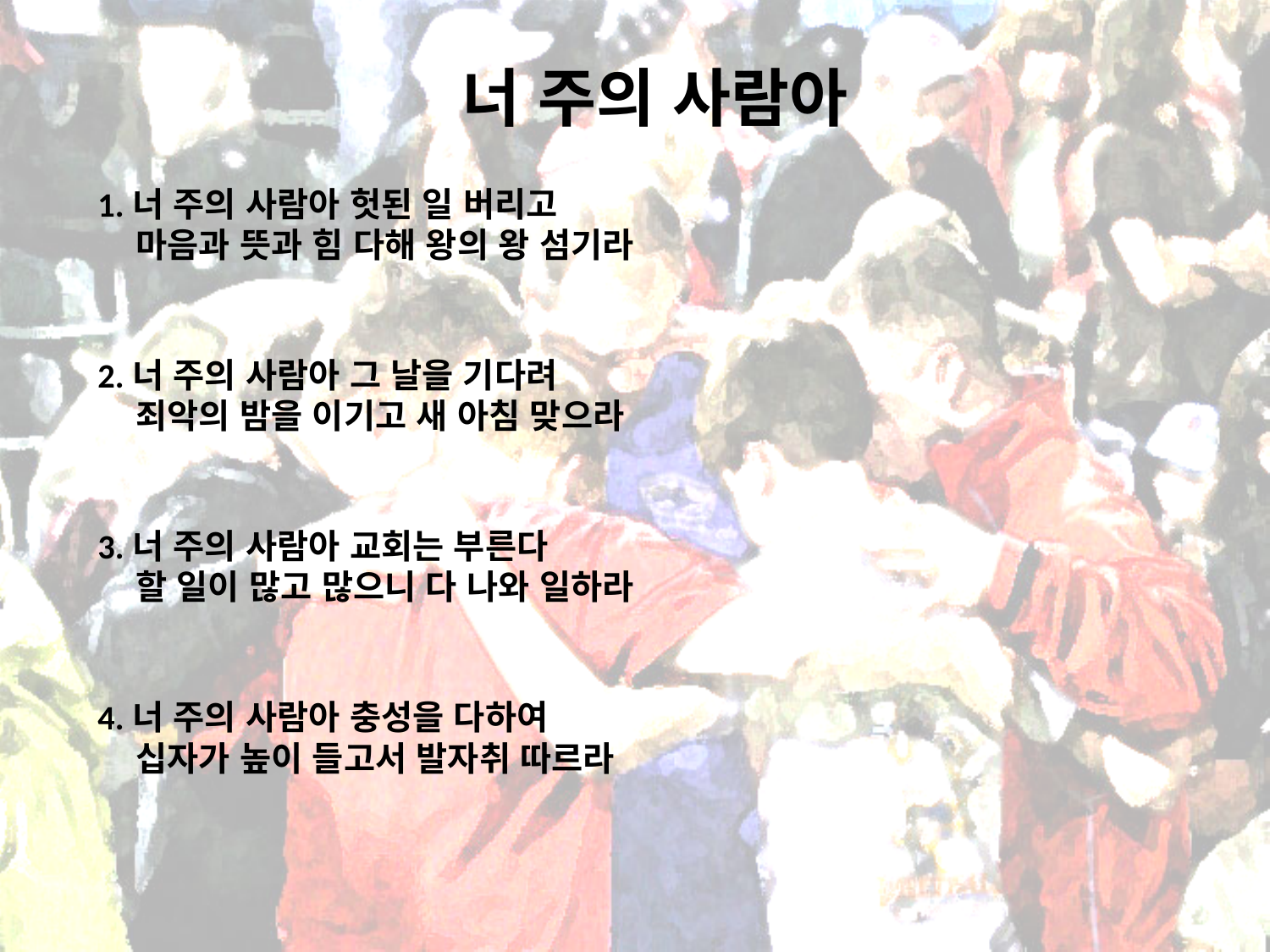

# 너 주의 사람아
1.너 주의 사람아 헛된 일 버리고
    마음과 뜻과 힘 다해 왕의 왕 섬기라
2.너 주의 사람아 그 날을 기다려
    죄악의 밤을 이기고 새 아침 맞으라
3.너 주의 사람아 교회는 부른다
    할 일이 많고 많으니 다 나와 일하라
4.너 주의 사람아 충성을 다하여
    십자가 높이 들고서 발자취 따르라